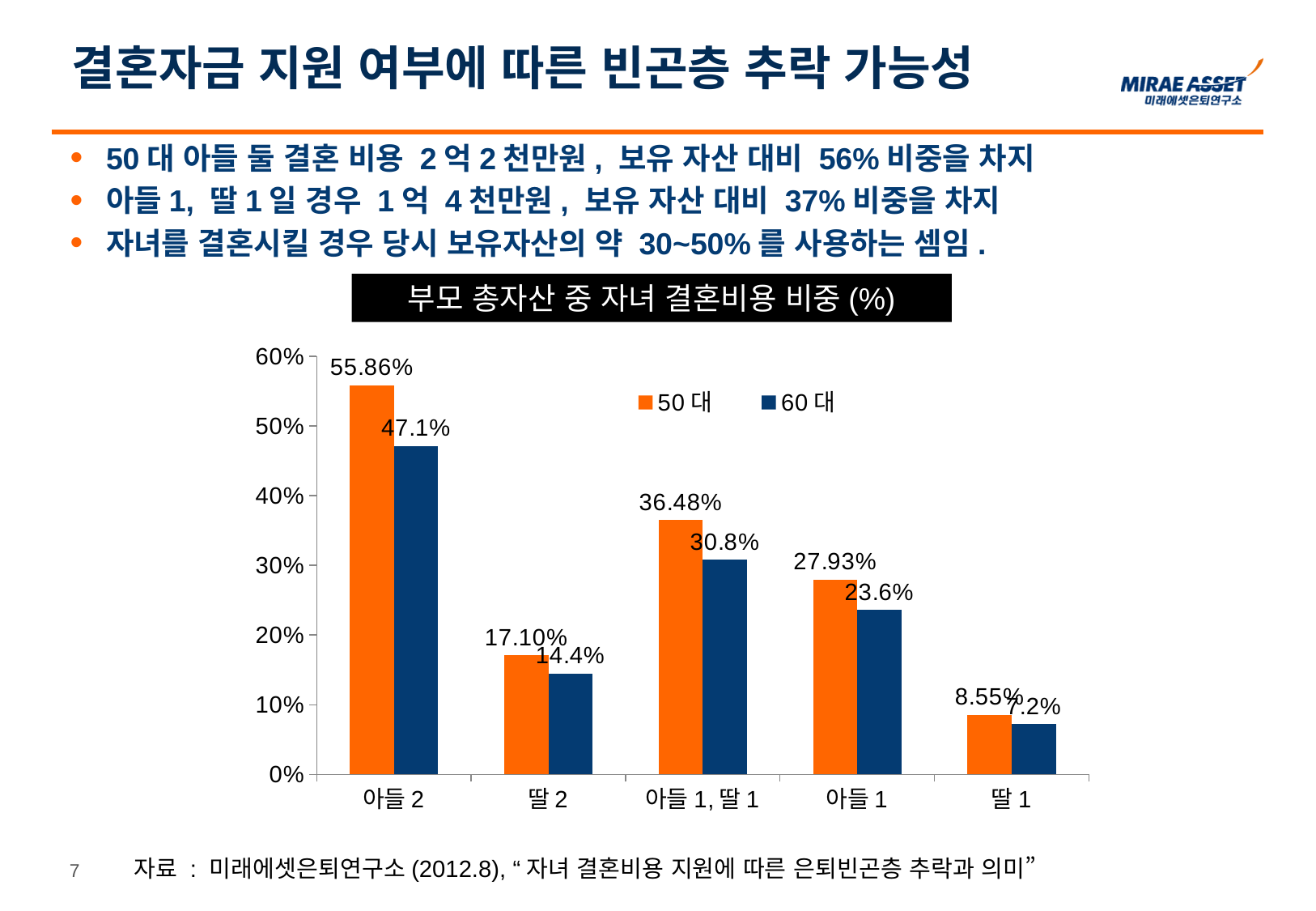

결혼자금 지원 여부에 따른 빈곤층 추락 가능성
50대 아들 둘 결혼 비용 2억2천만원, 보유 자산 대비 56%비중을 차지
아들1, 딸1일 경우 1억 4천만원, 보유 자산 대비 37%비중을 차지
자녀를 결혼시킬 경우 당시 보유자산의 약 30~50%를 사용하는 셈임.

부모 총자산 중 자녀 결혼비용 비중(%)

### Chart

| Category | 50대 | 60대 |
|---|---|---|
| 아들2 | 0.5585975024015369 | 0.47143434956266855 |
| 딸2 | 0.17098943323727298 | 0.14431973305020548 |
| 아들1,딸1 | 0.3647808281510694 | 0.30787704130643734 |
| 아들1 | 0.2792861115324334 | 0.23572981444966884 |
| 딸1 | 0.08549471661863593 | 0.07214722685676751 |
자료 : 미래에셋은퇴연구소(2012.8), “자녀 결혼비용 지원에 따른 은퇴빈곤층 추락과 의미”
7